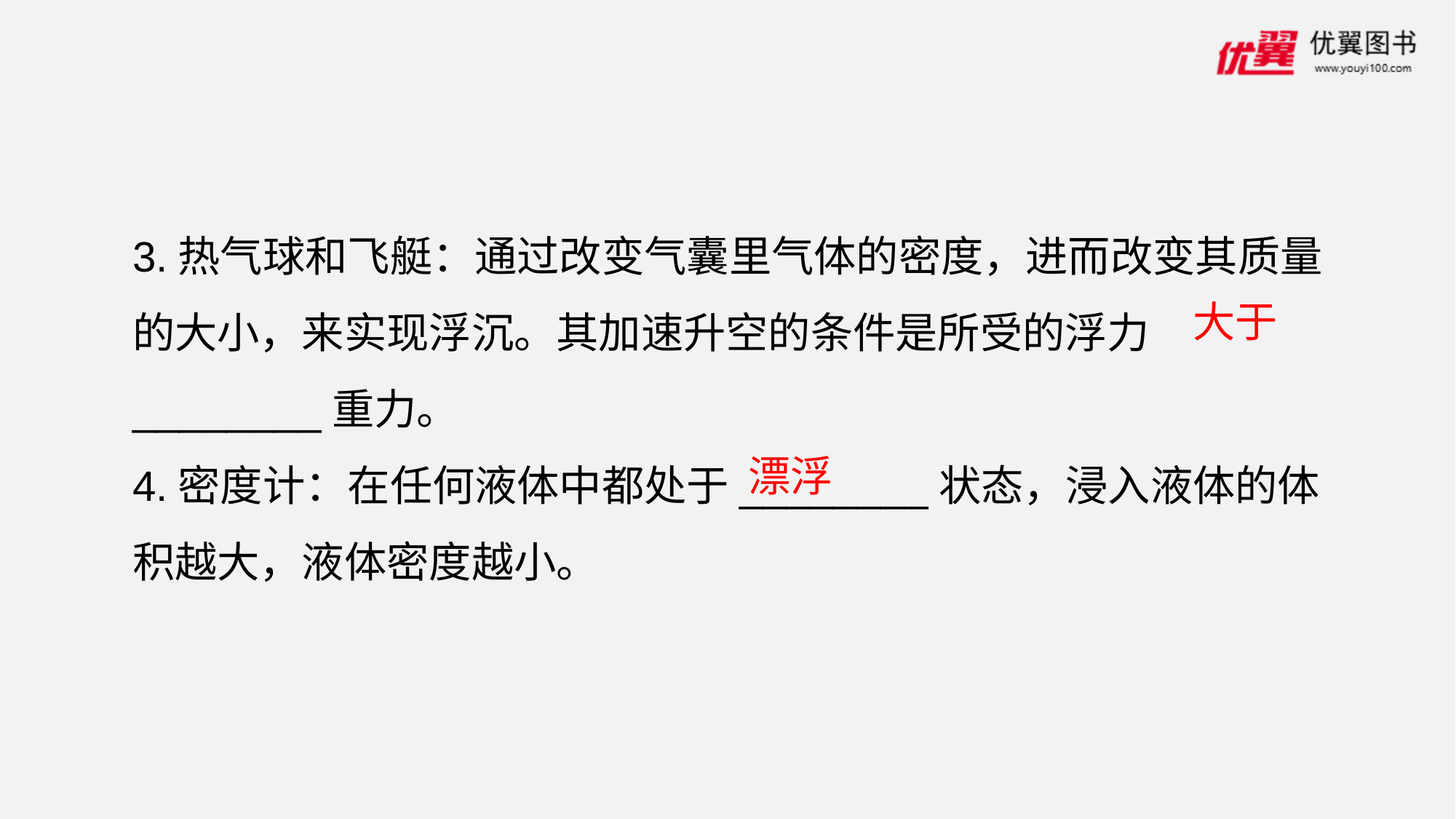

3.热气球和飞艇：通过改变气囊里气体的密度，进而改变其质量的大小，来实现浮沉。其加速升空的条件是所受的浮力________重力。
4.密度计：在任何液体中都处于________状态，浸入液体的体积越大，液体密度越小。
大于
漂浮